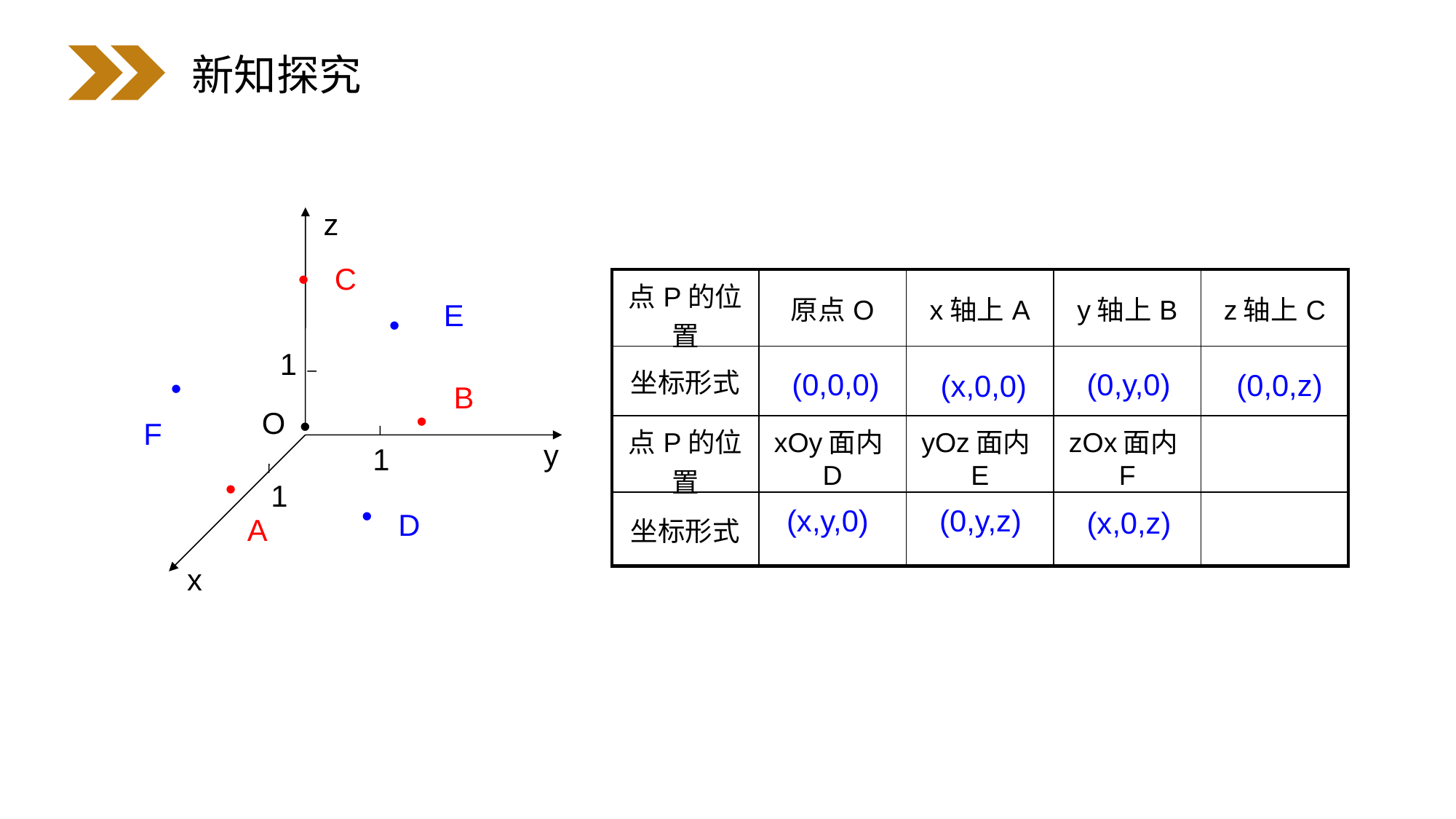

新知探究
z

•
C
E
•
1
•

B
•
O
•
F

y

1
•

1
•
D
A
x
| 点P的位置 | 原点O | x轴上A | y轴上B | z轴上C |
| --- | --- | --- | --- | --- |
| 坐标形式 |  |  |  |  |
| 点P的位置 | xOy面内D | yOz面内E | zOx面内F |  |
| 坐标形式 |  |  |  |  |
(0,0,0)
(0,y,0)
(0,0,z)
(x,0,0)
(x,y,0)
(0,y,z)
(x,0,z)